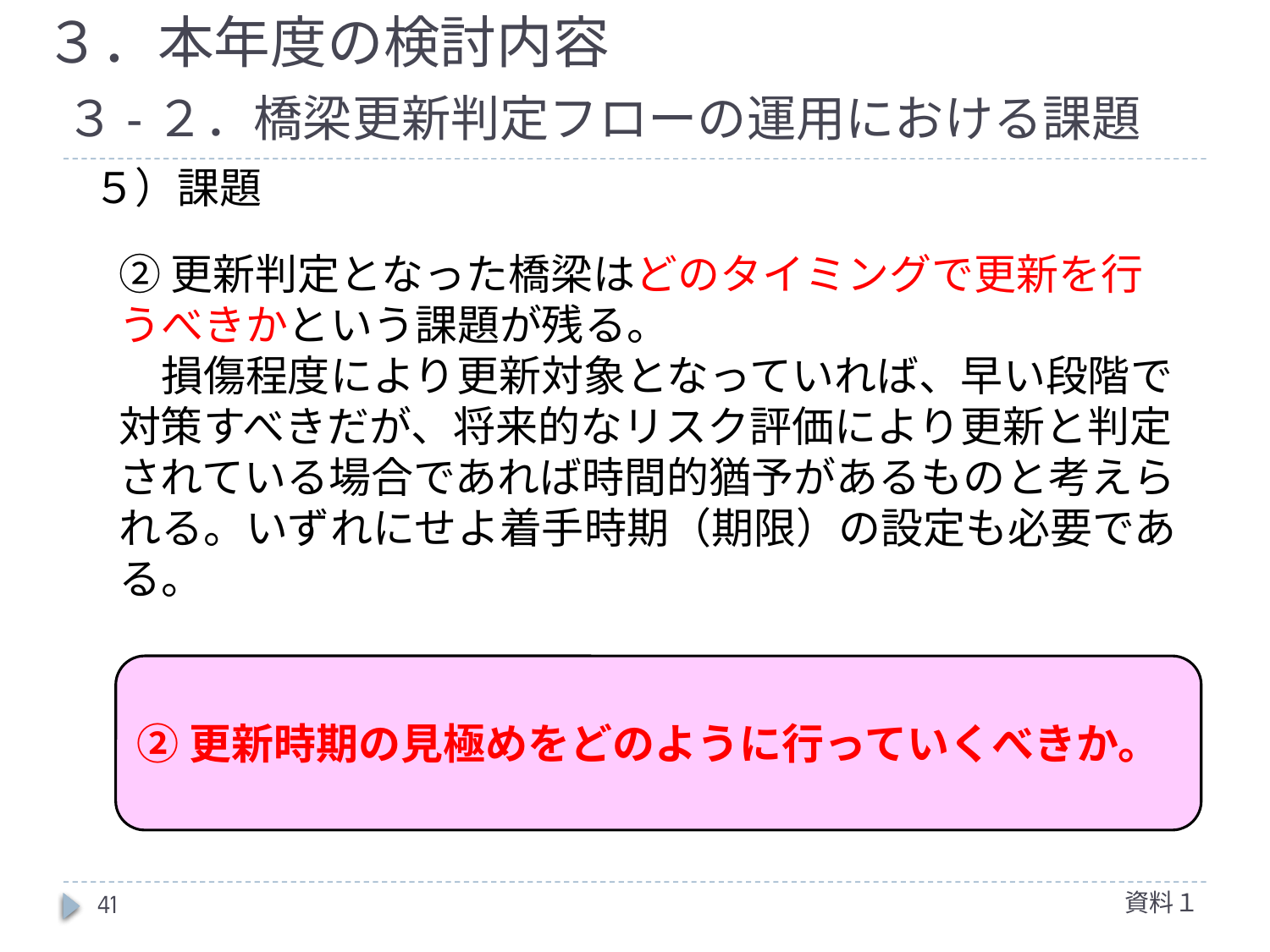

# ３．本年度の検討内容
３-２．橋梁更新判定フローの運用における課題
５）課題
②更新判定となった橋梁はどのタイミングで更新を行うべきかという課題が残る。
　損傷程度により更新対象となっていれば、早い段階で対策すべきだが、将来的なリスク評価により更新と判定されている場合であれば時間的猶予があるものと考えられる。いずれにせよ着手時期（期限）の設定も必要である。
②更新時期の見極めをどのように行っていくべきか。
資料１
41